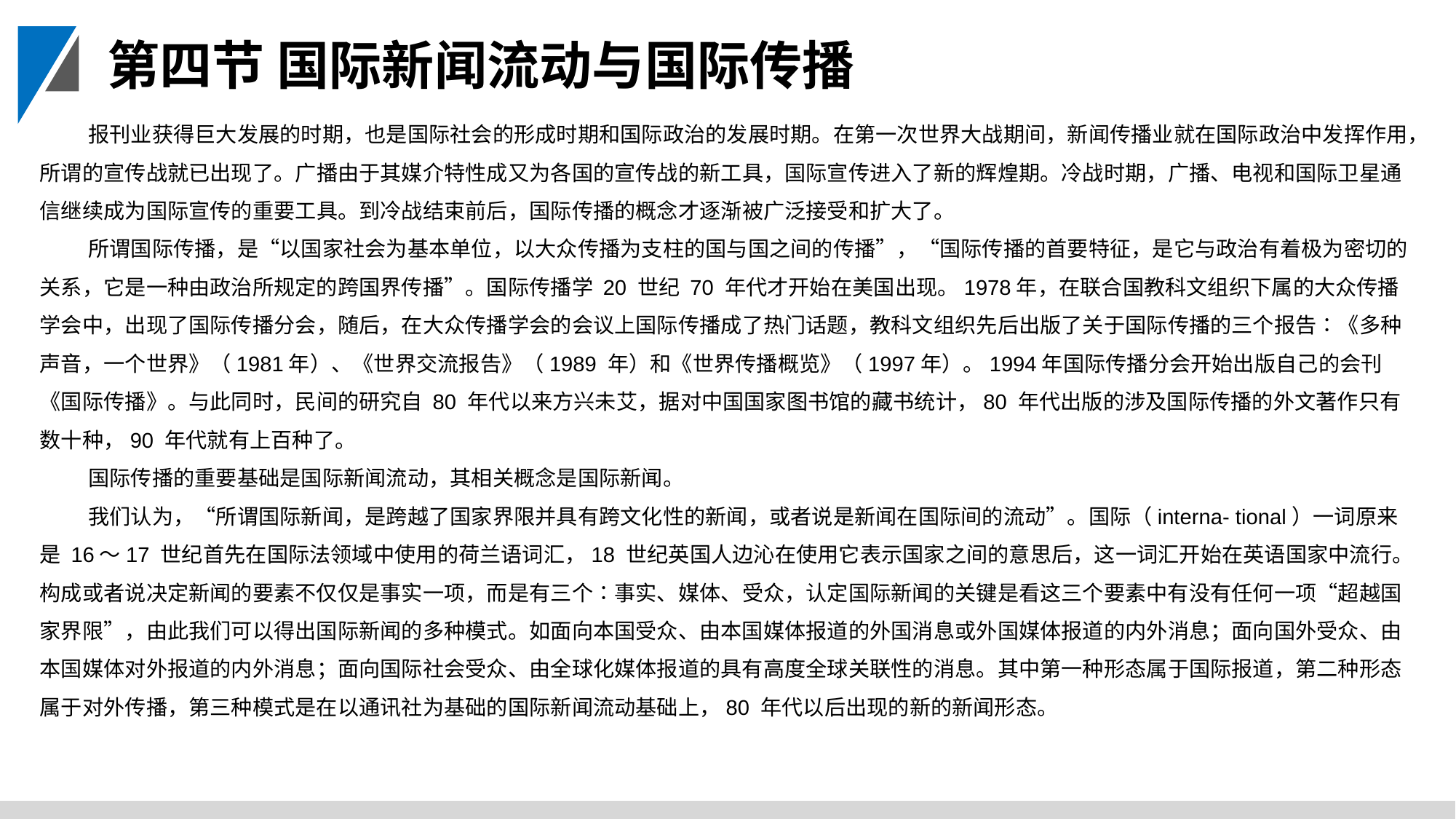

第四节 国际新闻流动与国际传播
报刊业获得巨大发展的时期，也是国际社会的形成时期和国际政治的发展时期。在第一次世界大战期间，新闻传播业就在国际政治中发挥作用，所谓的宣传战就已出现了。广播由于其媒介特性成又为各国的宣传战的新工具，国际宣传进入了新的辉煌期。冷战时期，广播、电视和国际卫星通信继续成为国际宣传的重要工具。到冷战结束前后，国际传播的概念才逐渐被广泛接受和扩大了。
所谓国际传播，是“以国家社会为基本单位，以大众传播为支柱的国与国之间的传播”，“国际传播的首要特征，是它与政治有着极为密切的关系，它是一种由政治所规定的跨国界传播”。国际传播学 20 世纪 70 年代才开始在美国出现。1978年，在联合国教科文组织下属的大众传播学会中，出现了国际传播分会，随后，在大众传播学会的会议上国际传播成了热门话题，教科文组织先后出版了关于国际传播的三个报告∶《多种声音，一个世界》（1981年）、《世界交流报告》（1989 年）和《世界传播概览》（1997年）。1994年国际传播分会开始出版自己的会刊《国际传播》。与此同时，民间的研究自 80 年代以来方兴未艾，据对中国国家图书馆的藏书统计，80 年代出版的涉及国际传播的外文著作只有数十种，90 年代就有上百种了。
国际传播的重要基础是国际新闻流动，其相关概念是国际新闻。
我们认为，“所谓国际新闻，是跨越了国家界限并具有跨文化性的新闻，或者说是新闻在国际间的流动”。国际（interna- tional）一词原来是 16～17 世纪首先在国际法领域中使用的荷兰语词汇，18 世纪英国人边沁在使用它表示国家之间的意思后，这一词汇开始在英语国家中流行。构成或者说决定新闻的要素不仅仅是事实一项，而是有三个∶事实、媒体、受众，认定国际新闻的关键是看这三个要素中有没有任何一项“超越国家界限”，由此我们可以得出国际新闻的多种模式。如面向本国受众、由本国媒体报道的外国消息或外国媒体报道的内外消息；面向国外受众、由本国媒体对外报道的内外消息；面向国际社会受众、由全球化媒体报道的具有高度全球关联性的消息。其中第一种形态属于国际报道，第二种形态属于对外传播，第三种模式是在以通讯社为基础的国际新闻流动基础上，80 年代以后出现的新的新闻形态。